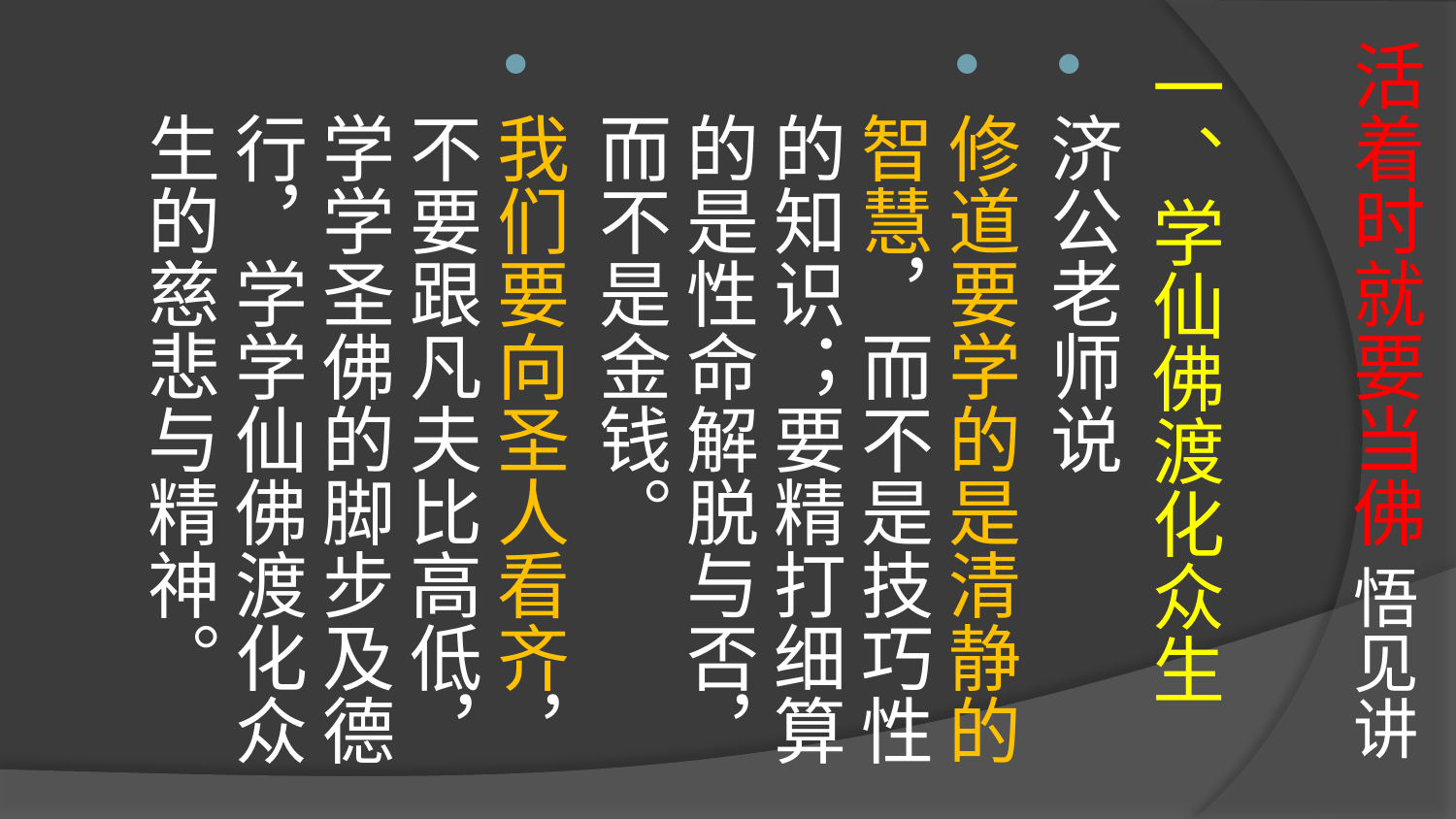

# 活着时就要当佛 悟见讲
一、学仙佛渡化众生
济公老师说
修道要学的是清静的智慧，而不是技巧性的知识；要精打细算的是性命解脱与否，而不是金钱。
我们要向圣人看齐，不要跟凡夫比高低，学学圣佛的脚步及德行，学学仙佛渡化众生的慈悲与精神。